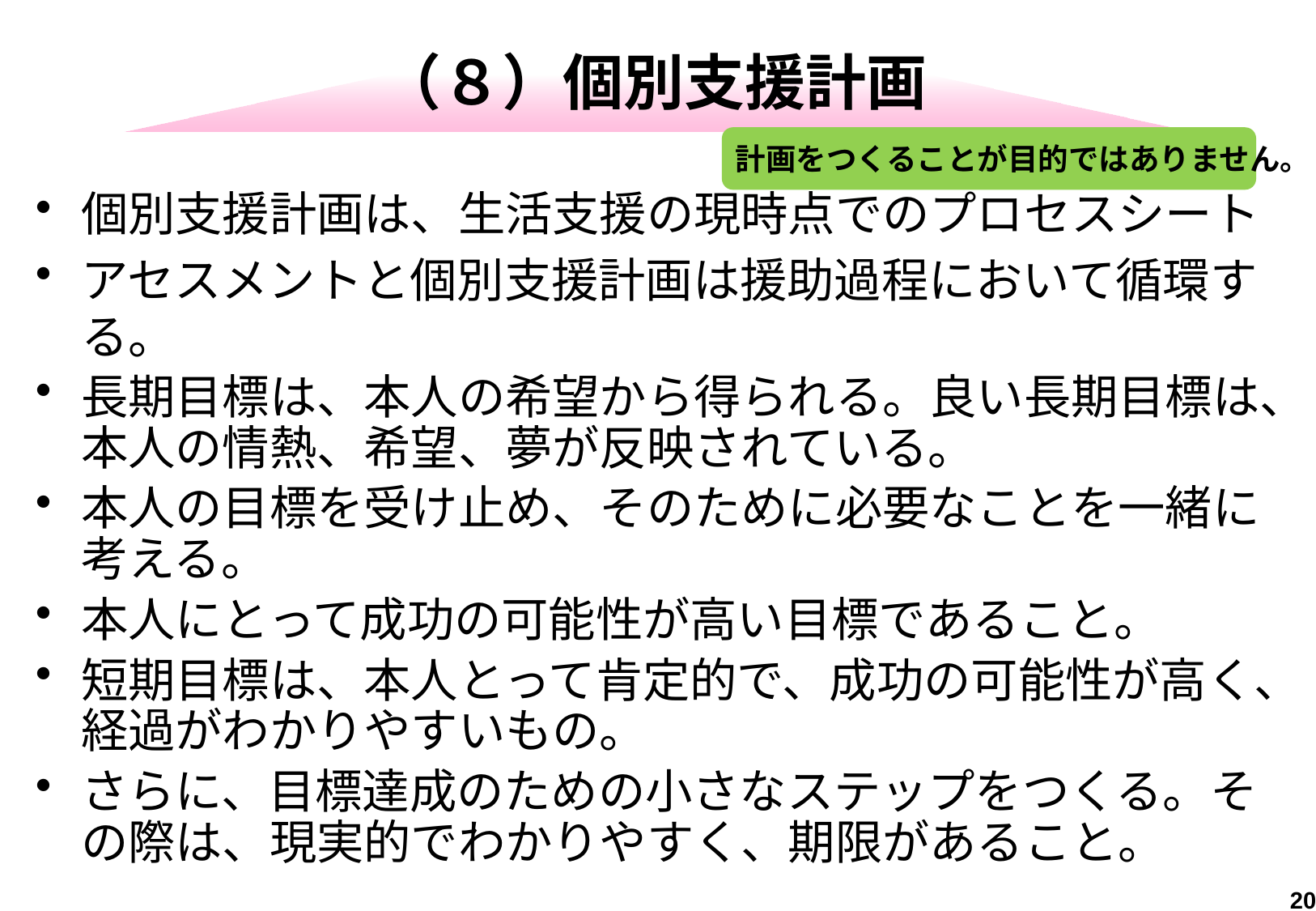

# （８）個別支援計画

計画をつくることが目的ではありません。
個別支援計画は、生活支援の現時点でのプロセスシート
アセスメントと個別支援計画は援助過程において循環する。
長期目標は、本人の希望から得られる。良い長期目標は、本人の情熱、希望、夢が反映されている。
本人の目標を受け止め、そのために必要なことを一緒に考える。
本人にとって成功の可能性が高い目標であること。
短期目標は、本人とって肯定的で、成功の可能性が高く、経過がわかりやすいもの。
さらに、目標達成のための小さなステップをつくる。その際は、現実的でわかりやすく、期限があること。
20